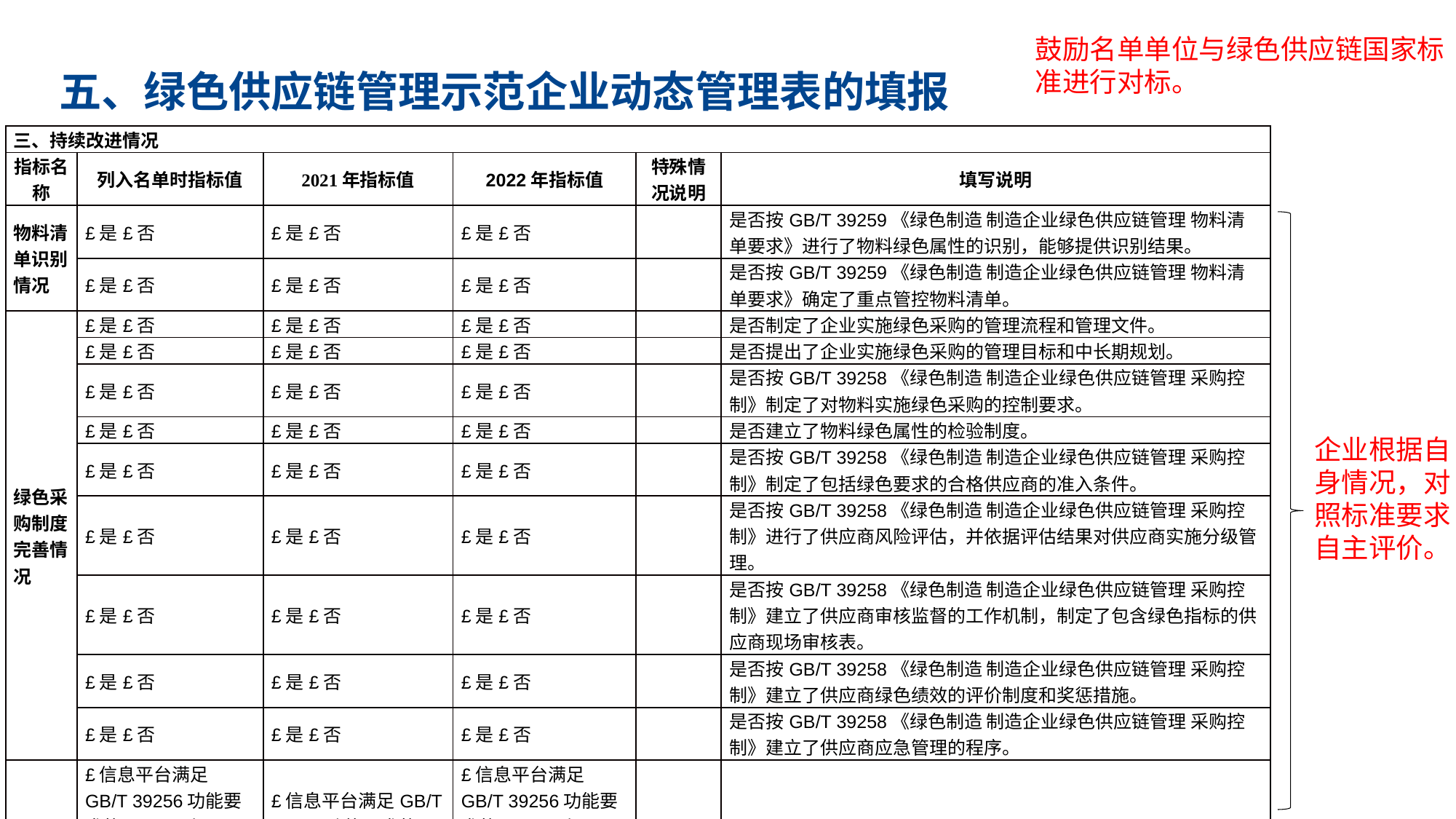

# 五、绿色供应链管理示范企业动态管理表的填报
鼓励名单单位与绿色供应链国家标准进行对标。
| 三、持续改进情况 |  |  |  |  |  |
| --- | --- | --- | --- | --- | --- |
| 指标名称 | 列入名单时指标值 | 2021年指标值 | 2022年指标值 | 特殊情况说明 | 填写说明 |
| 物料清单识别情况 | £是£否 | £是£否 | £是£否 |  | 是否按GB/T 39259《绿色制造 制造企业绿色供应链管理 物料清单要求》进行了物料绿色属性的识别，能够提供识别结果。 |
|  | £是£否 | £是£否 | £是£否 |  | 是否按GB/T 39259《绿色制造 制造企业绿色供应链管理 物料清单要求》确定了重点管控物料清单。 |
| 绿色采购制度完善情况 | £是£否 | £是£否 | £是£否 |  | 是否制定了企业实施绿色采购的管理流程和管理文件。 |
|  | £是£否 | £是£否 | £是£否 |  | 是否提出了企业实施绿色采购的管理目标和中长期规划。 |
|  | £是£否 | £是£否 | £是£否 |  | 是否按GB/T 39258《绿色制造 制造企业绿色供应链管理 采购控制》制定了对物料实施绿色采购的控制要求。 |
|  | £是£否 | £是£否 | £是£否 |  | 是否建立了物料绿色属性的检验制度。 |
|  | £是£否 | £是£否 | £是£否 |  | 是否按GB/T 39258《绿色制造 制造企业绿色供应链管理 采购控制》制定了包括绿色要求的合格供应商的准入条件。 |
|  | £是£否 | £是£否 | £是£否 |  | 是否按GB/T 39258《绿色制造 制造企业绿色供应链管理 采购控制》进行了供应商风险评估，并依据评估结果对供应商实施分级管理。 |
|  | £是£否 | £是£否 | £是£否 |  | 是否按GB/T 39258《绿色制造 制造企业绿色供应链管理 采购控制》建立了供应商审核监督的工作机制，制定了包含绿色指标的供应商现场审核表。 |
|  | £是£否 | £是£否 | £是£否 |  | 是否按GB/T 39258《绿色制造 制造企业绿色供应链管理 采购控制》建立了供应商绿色绩效的评价制度和奖惩措施。 |
|  | £是£否 | £是£否 | £是£否 |  | 是否按GB/T 39258《绿色制造 制造企业绿色供应链管理 采购控制》建立了供应商应急管理的程序。 |
| 绿色供应链信息平台 | £信息平台满足GB/T 39256功能要求的80%以上。£信息平台满足GB/T 39256功能要求的60%以上。£信息平台满足GB/T 39256功能要求的40%以上。£其他。 | £信息平台满足GB/T 39256功能要求的80%以上。£信息平台满足GB/T 39256功能要求的60%以上。£信息平台满足GB/T 39256功能要求的40%以上。£其他。 | £信息平台满足GB/T 39256功能要求的80%以上。£信息平台满足GB/T 39256功能要求的60%以上。£信息平台满足GB/T 39256功能要求的40%以上。£其他。 |  | 是否按GB/T 39256《绿色制造 制造企业绿色供应链管理 信息化管理平台规范》建立了绿色供应链管理的信息平台 |

企业根据自身情况，对照标准要求自主评价。